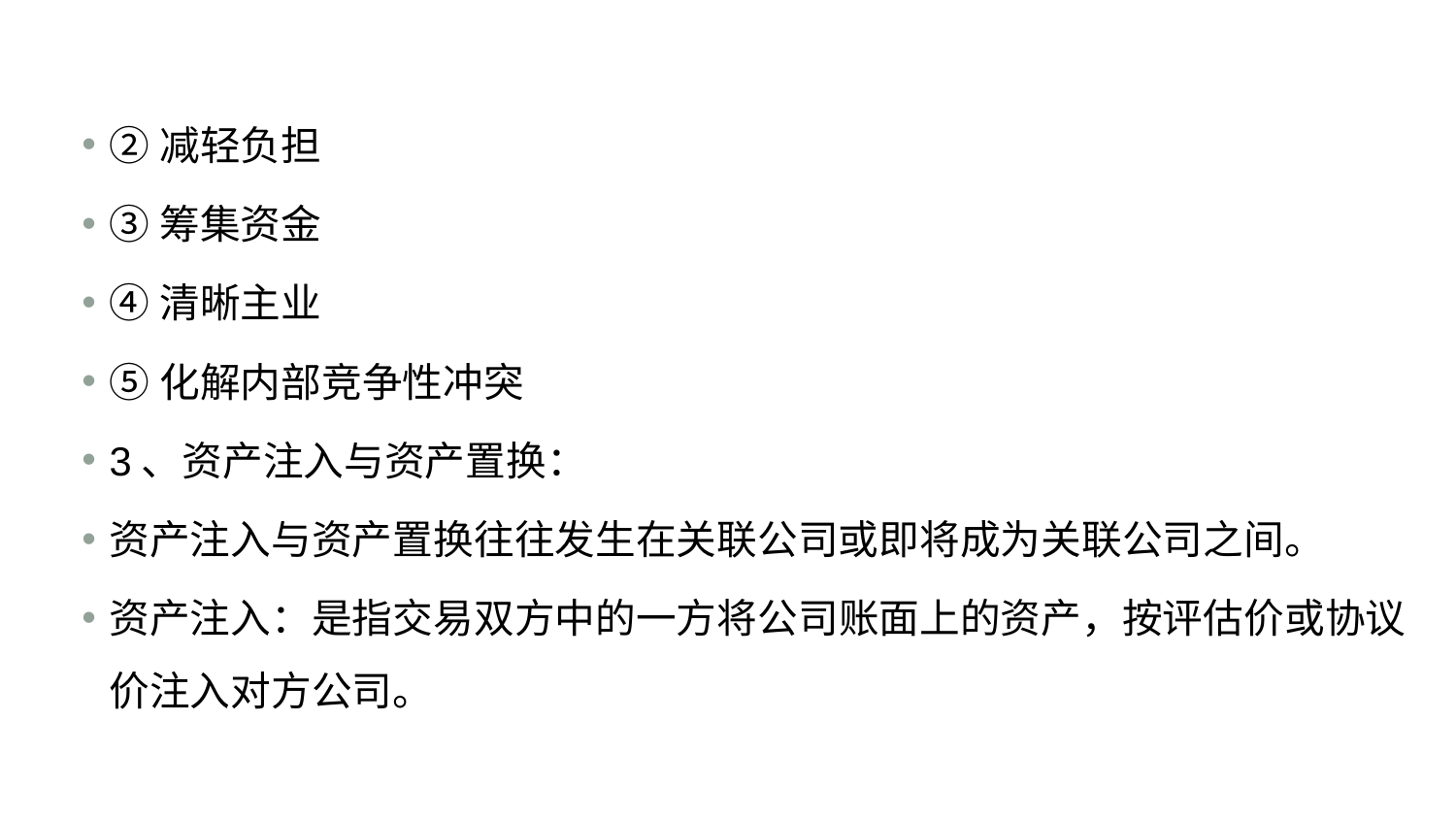

#
②减轻负担
③筹集资金
④清晰主业
⑤化解内部竞争性冲突
3、资产注入与资产置换：
资产注入与资产置换往往发生在关联公司或即将成为关联公司之间。
资产注入：是指交易双方中的一方将公司账面上的资产，按评估价或协议价注入对方公司。